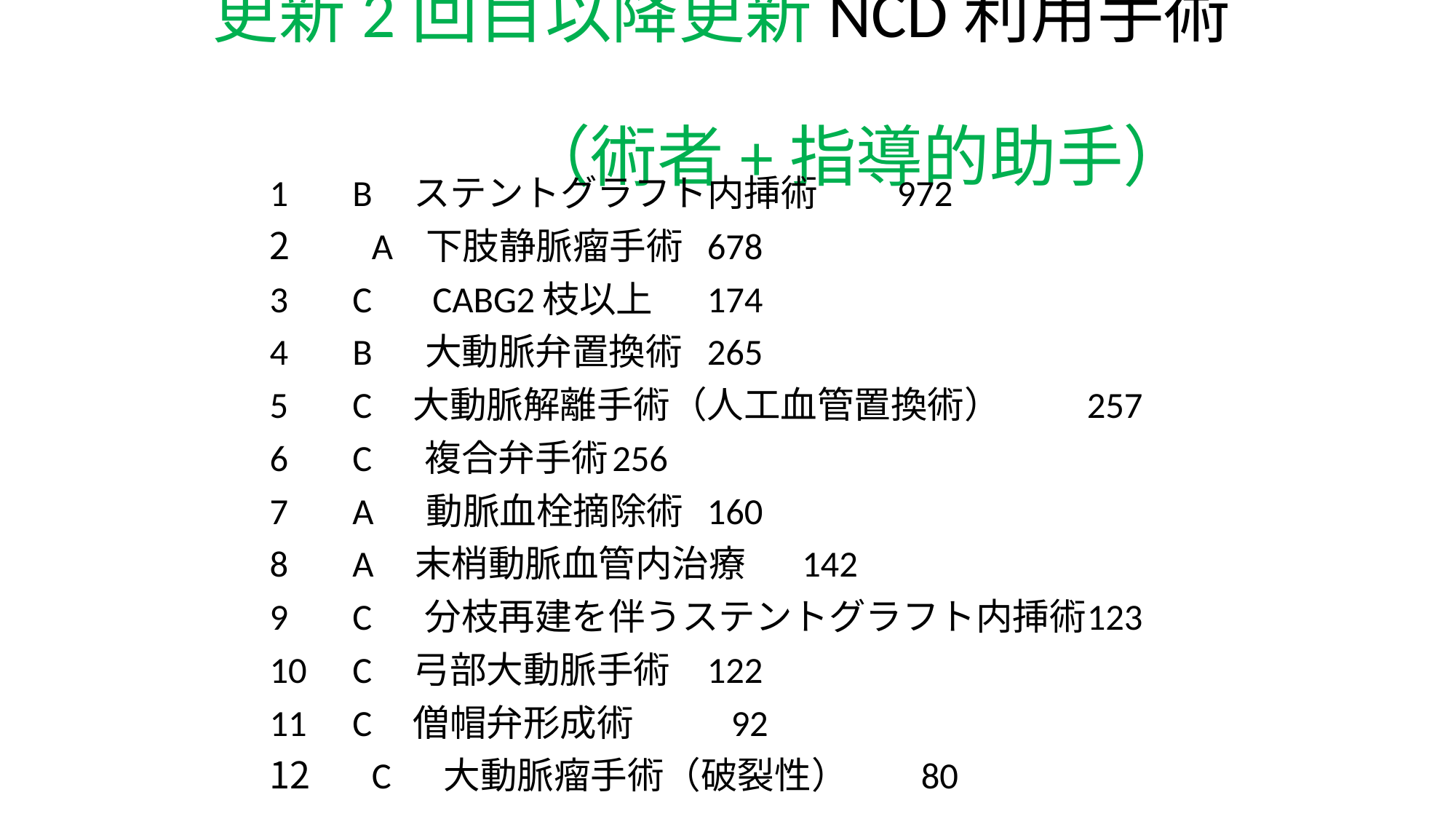

# 更新2回目以降更新NCD利用手術　 　　　　   （術者+指導的助手）
   B    ステントグラフト内挿術				972
　A   下肢静脈瘤手術					678
   C 　CABG2枝以上					174
   B　 大動脈弁置換術					265
   C    大動脈解離手術（人工血管置換術）		257
   C　 複合弁手術					256
   A　 動脈血栓摘除術					160
   A    末梢動脈血管内治療				142
   C 　分枝再建を伴うステントグラフト内挿術	123
   C    弓部大動脈手術					122
   C    僧帽弁形成術					  92
　C　 大動脈瘤手術（破裂性）				  80